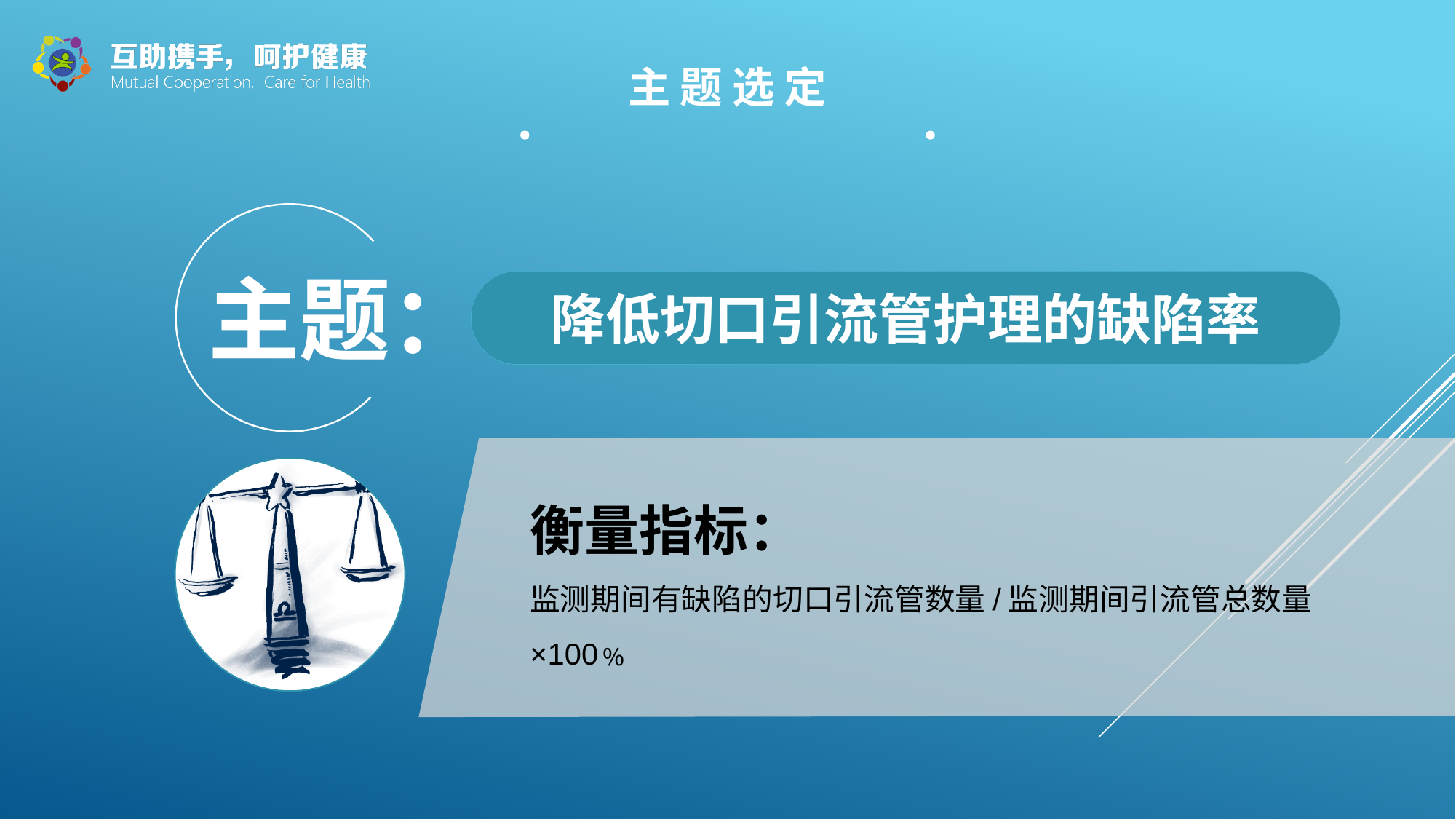

主 题 选 定

主题：
降低切口引流管护理的缺陷率

衡量指标：
监测期间有缺陷的切口引流管数量/监测期间引流管总数量×100﹪

.